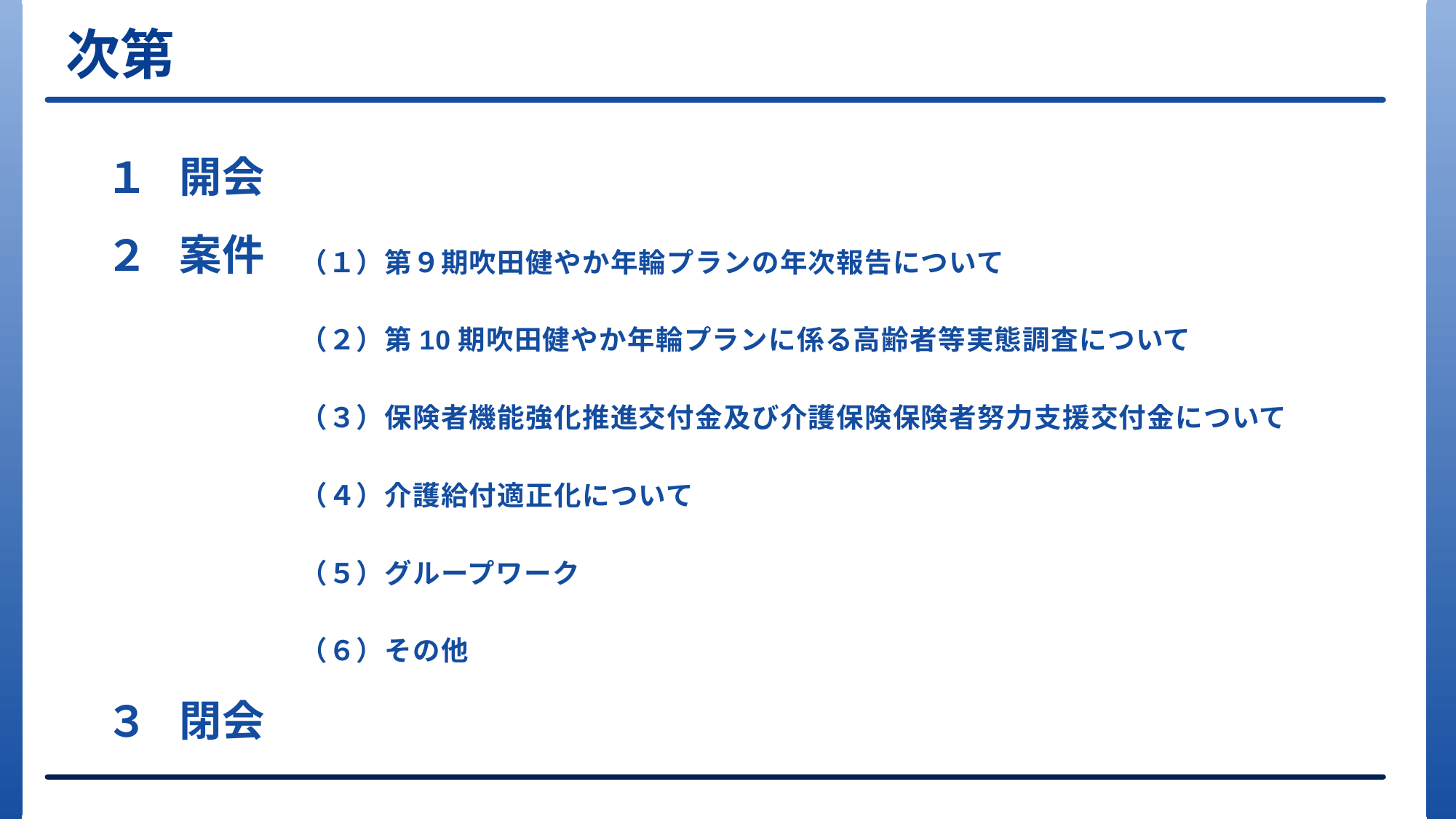

次第

開会
案件

閉会

１
２

３

（１）第９期吹田健やか年輪プランの年次報告について
（２）第10期吹田健やか年輪プランに係る高齢者等実態調査について
（３）保険者機能強化推進交付金及び介護保険保険者努力支援交付金について
（４）介護給付適正化について
（５）グループワーク
（６）その他